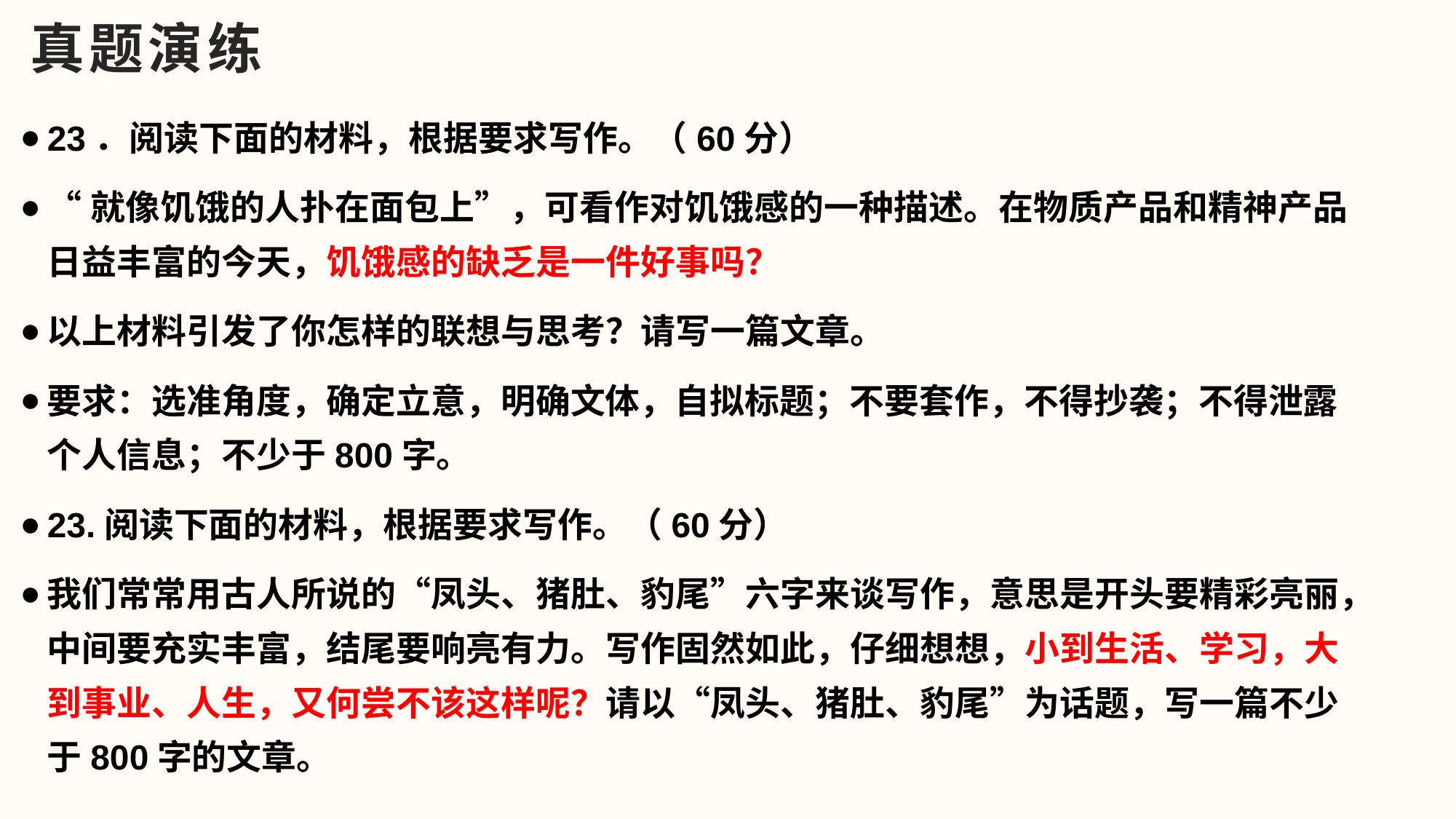

# 真题演练
23．阅读下面的材料，根据要求写作。（60分）
“就像饥饿的人扑在面包上”，可看作对饥饿感的一种描述。在物质产品和精神产品日益丰富的今天，饥饿感的缺乏是一件好事吗？
以上材料引发了你怎样的联想与思考？请写一篇文章。
要求：选准角度，确定立意，明确文体，自拟标题；不要套作，不得抄袭；不得泄露个人信息；不少于800字。
23.阅读下面的材料，根据要求写作。（60分）
我们常常用古人所说的“凤头、猪肚、豹尾”六字来谈写作，意思是开头要精彩亮丽，中间要充实丰富，结尾要响亮有力。写作固然如此，仔细想想，小到生活、学习，大到事业、人生，又何尝不该这样呢？请以“凤头、猪肚、豹尾”为话题，写一篇不少于800字的文章。